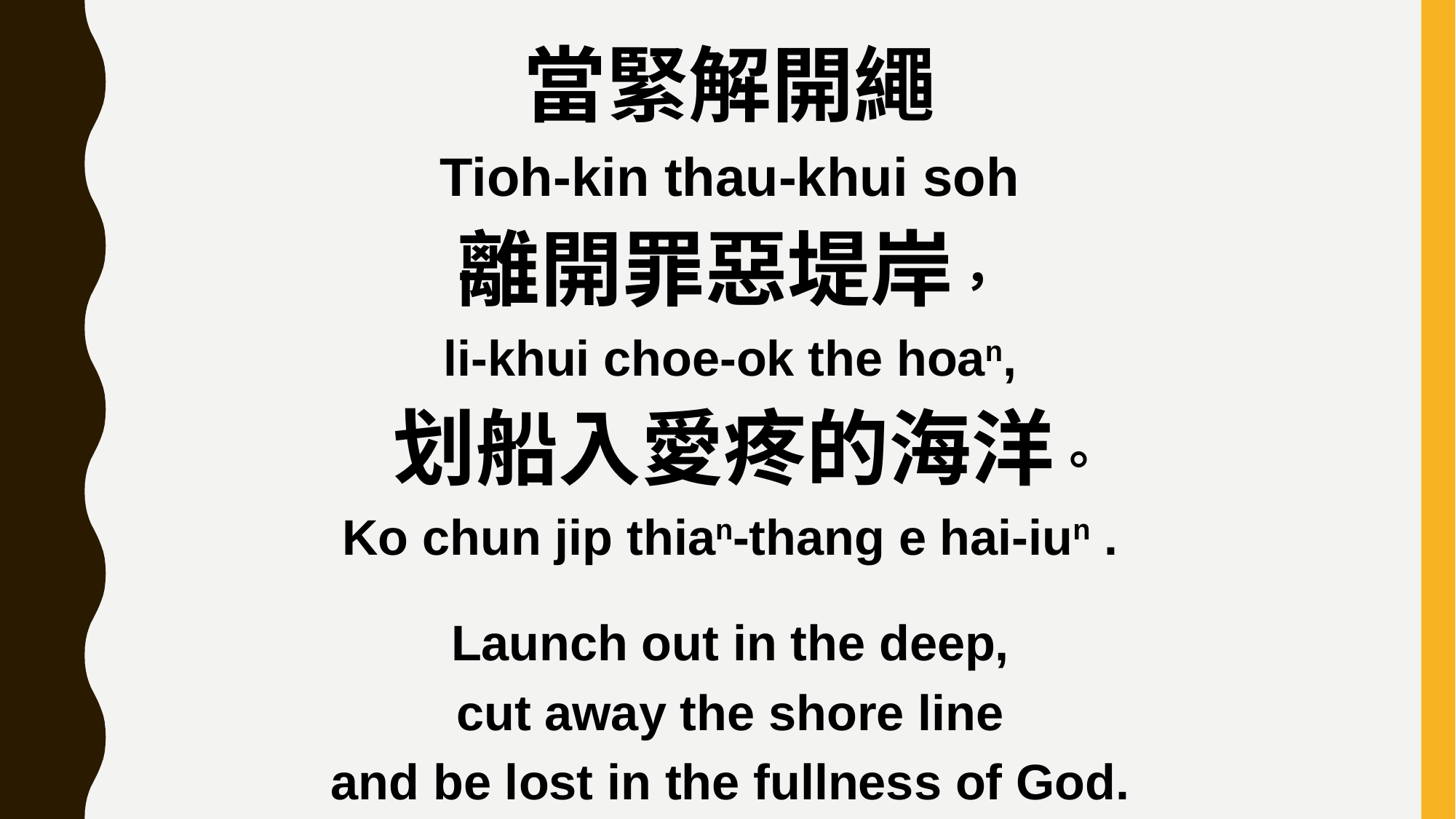

當緊解開繩
Tioh-kin thau-khui soh
離開罪惡堤岸，
li-khui choe-ok the hoan,
 划船入愛疼的海洋。
Ko chun jip thian-thang e hai-iun .

Launch out in the deep,
cut away the shore line
and be lost in the fullness of God.